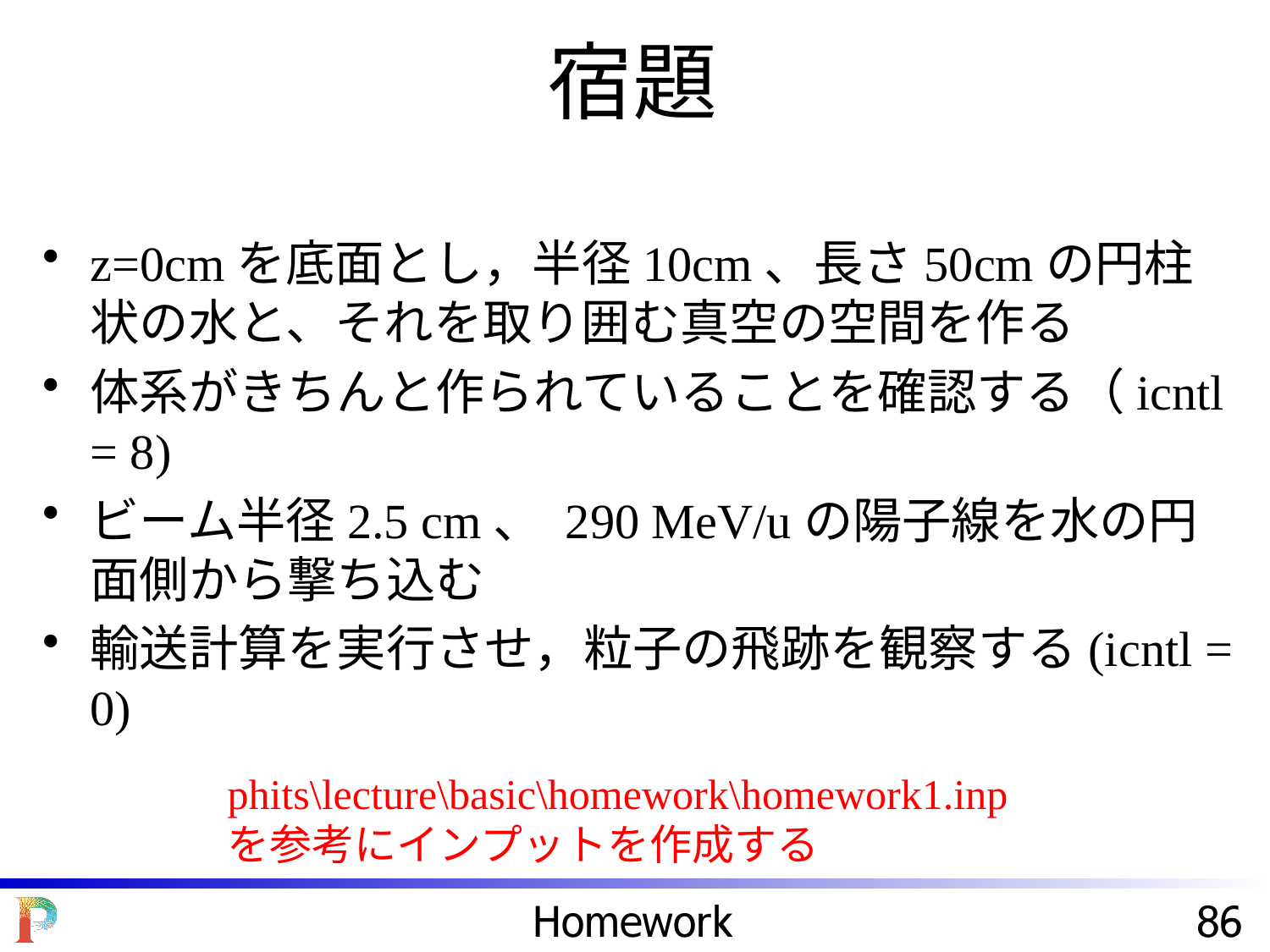

宿題
z=0cmを底面とし，半径10cm、長さ50cmの円柱状の水と、それを取り囲む真空の空間を作る
体系がきちんと作られていることを確認する（icntl = 8)
ビーム半径2.5 cm、 290 MeV/uの陽子線を水の円面側から撃ち込む
輸送計算を実行させ，粒子の飛跡を観察する(icntl = 0)
phits\lecture\basic\homework\homework1.inpを参考にインプットを作成する
Homework